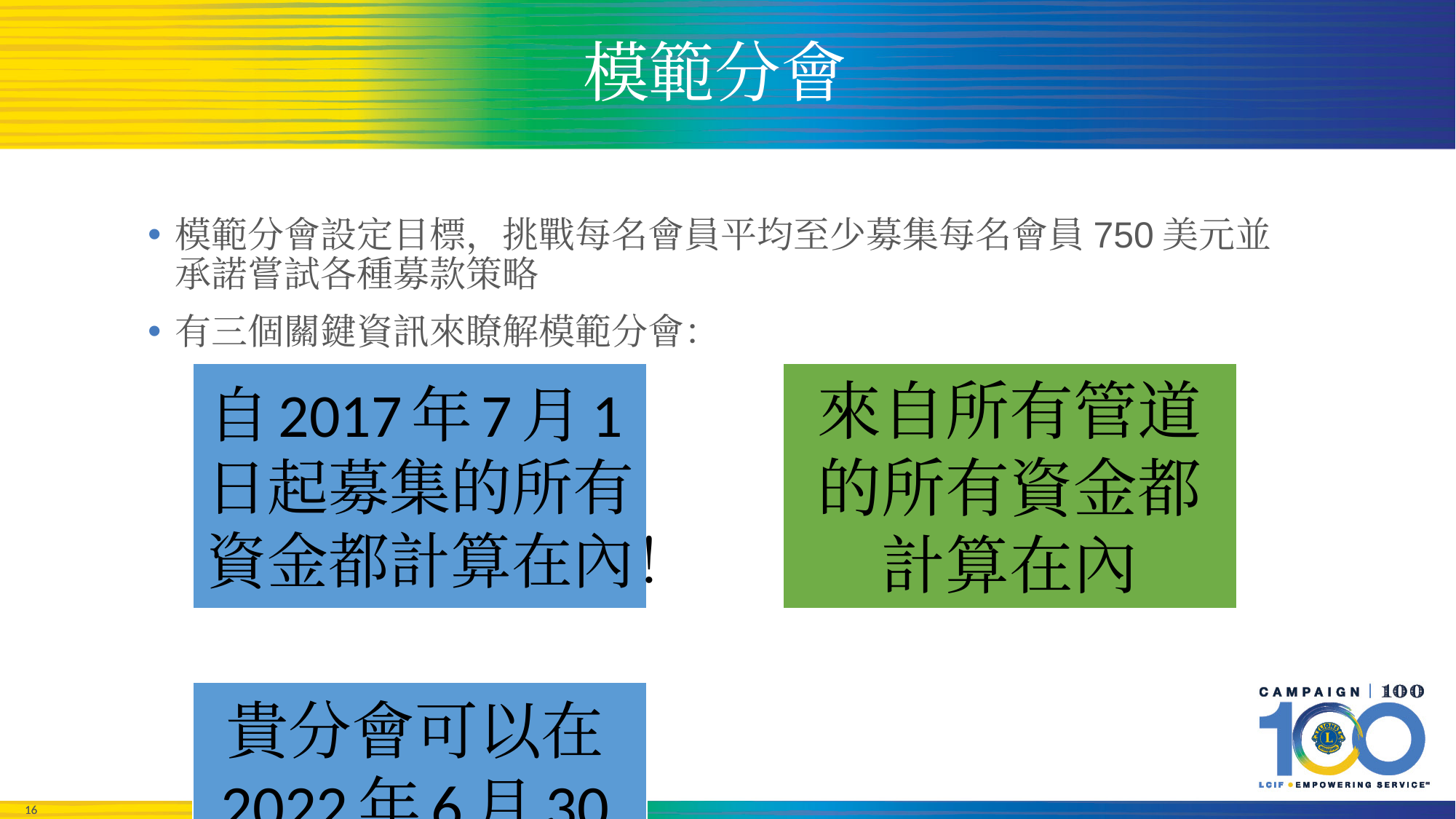

# 模範分會
模範分會設定目標，挑戰每名會員平均至少募集每名會員750美元並承諾嘗試各種募款策略
有三個關鍵資訊來瞭解模範分會：

自2017年7月1日起募集的所有資金都計算在內！
來自所有管道的所有資金都計算在內